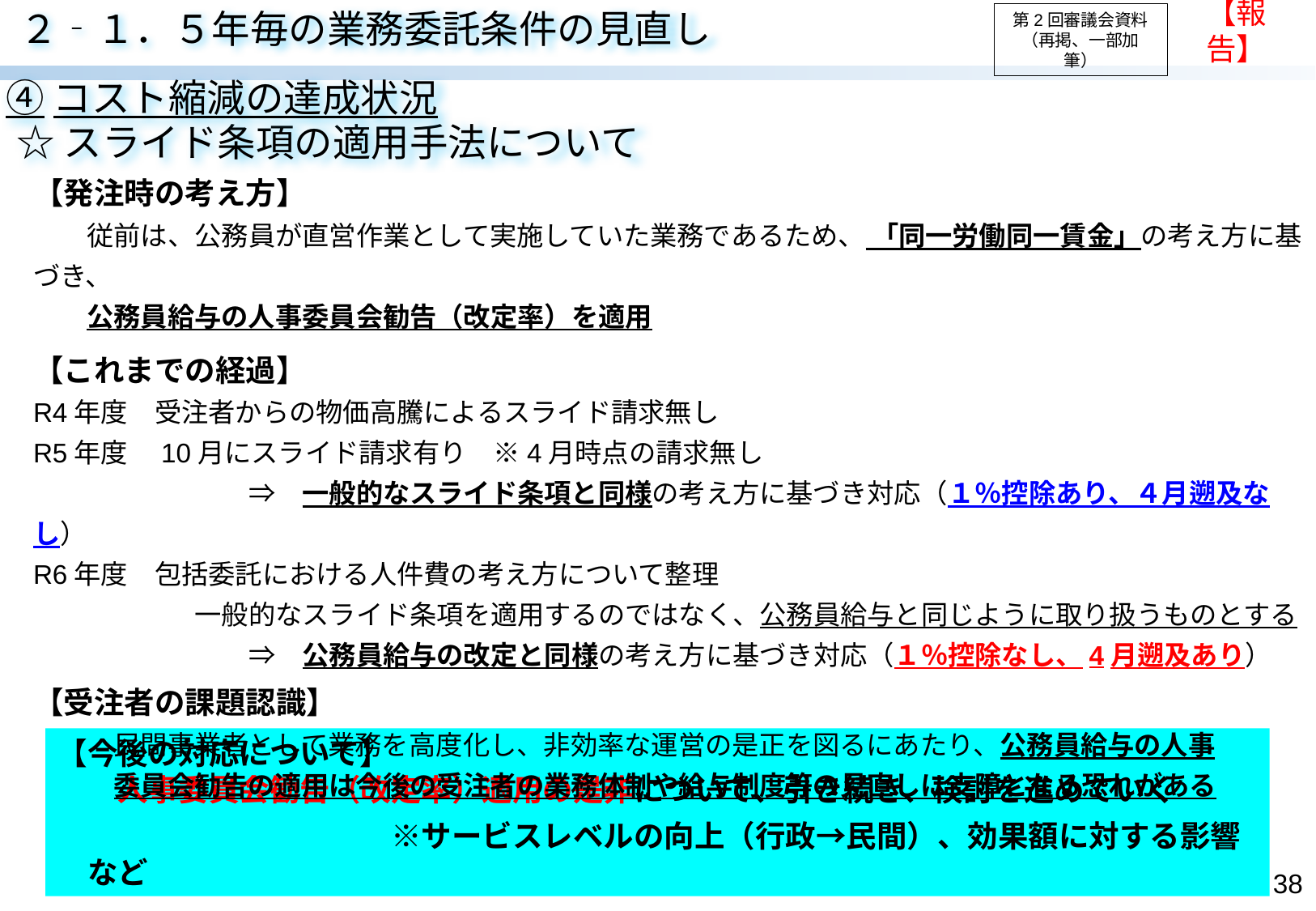

【報告】
第2回審議会資料
（再掲、一部加筆）
２‐１．５年毎の業務委託条件の見直し
④コスト縮減の達成状況
☆スライド条項の適用手法について
【発注時の考え方】
　　従前は、公務員が直営作業として実施していた業務であるため、 「同一労働同一賃金」の考え方に基づき、
　　公務員給与の人事委員会勧告（改定率）を適用

【これまでの経過】
R4年度　受注者からの物価高騰によるスライド請求無し
R5年度　10月にスライド請求有り　※4月時点の請求無し
　　　　　　　　⇒　一般的なスライド条項と同様の考え方に基づき対応（１％控除あり、４月遡及なし）
R6年度　包括委託における人件費の考え方について整理
　　　　　　一般的なスライド条項を適用するのではなく、公務員給与と同じように取り扱うものとする
　　　　　　　　⇒　公務員給与の改定と同様の考え方に基づき対応（１％控除なし、4月遡及あり）

【受注者の課題認識】
　　　民間事業者として業務を高度化し、非効率な運営の是正を図るにあたり、公務員給与の人事
　　　委員会勧告の適用は今後の受注者の業務体制や給与制度等の見直しに支障となる恐れがある
【今後の対応について】
　　人事委員会勧告（改定率）適用の是非について、引き続き、検討を進めていく

　　　　　　　　　　　※サービスレベルの向上（行政→民間）、効果額に対する影響　など
38